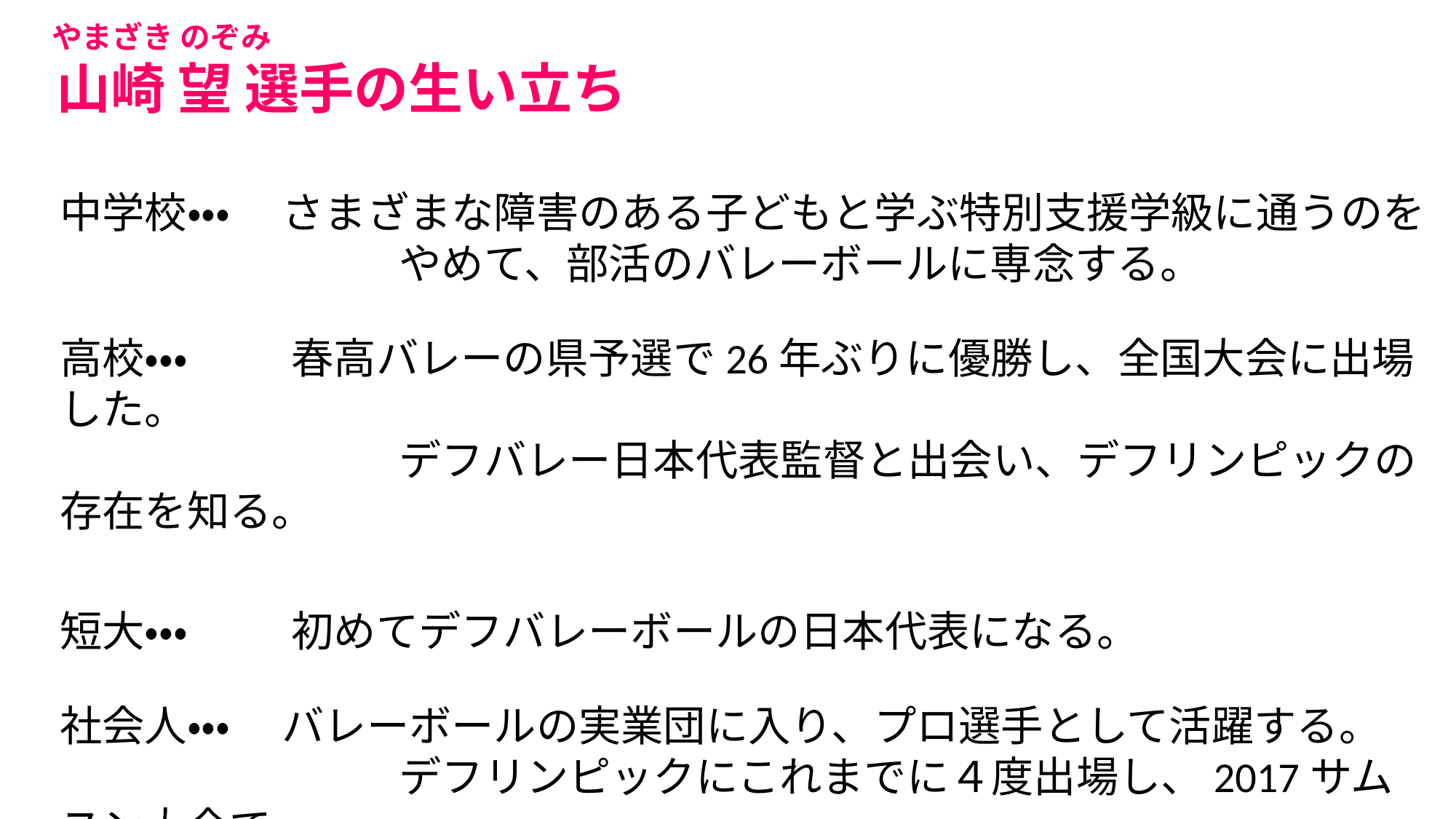

やまざき のぞみ
山崎 望 選手の生い立ち
中学校・・・　 さまざまな障害のある子どもと学ぶ特別支援学級に通うのを
　　　　　　　　やめて、部活のバレーボールに専念する。

高校・・・　　  春高バレーの県予選で26年ぶりに優勝し、全国大会に出場した。
　　　　　　　　デフバレー日本代表監督と出会い、デフリンピックの存在を知る。

短大・・・　　  初めてデフバレーボールの日本代表になる。

社会人・・・　 バレーボールの実業団に入り、プロ選手として活躍する。
　　　　　　　　デフリンピックにこれまでに４度出場し、2017サムスン大会で
　　　　　　　　念願の金メダルを獲得した。
　　　　　　　　（2005メルボルン、2009台北、2013ソフィア、2017サムスン）